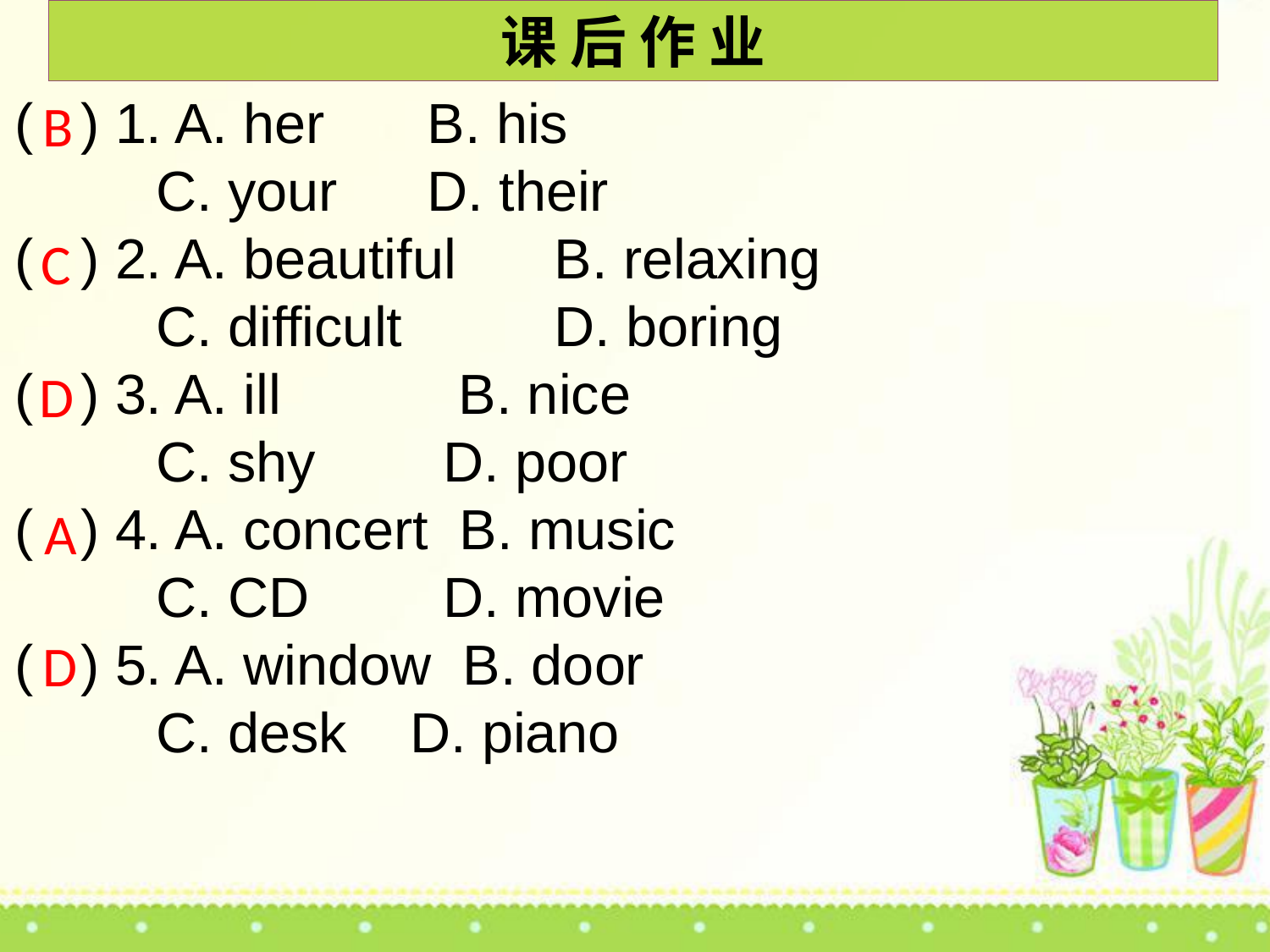

课 后 作 业
(   ) 1. A. her	  B. his
         C. your	  D. their
(   ) 2. A. beautiful	  B. relaxing
         C. difficult	  D. boring
(   ) 3. A. ill	    B. nice
         C. shy	   D. poor
(   ) 4. A. concert  B. music
         C. CD	   D. movie
(   ) 5. A. window  B. door
         C. desk    D. piano
B
C
D
A
D